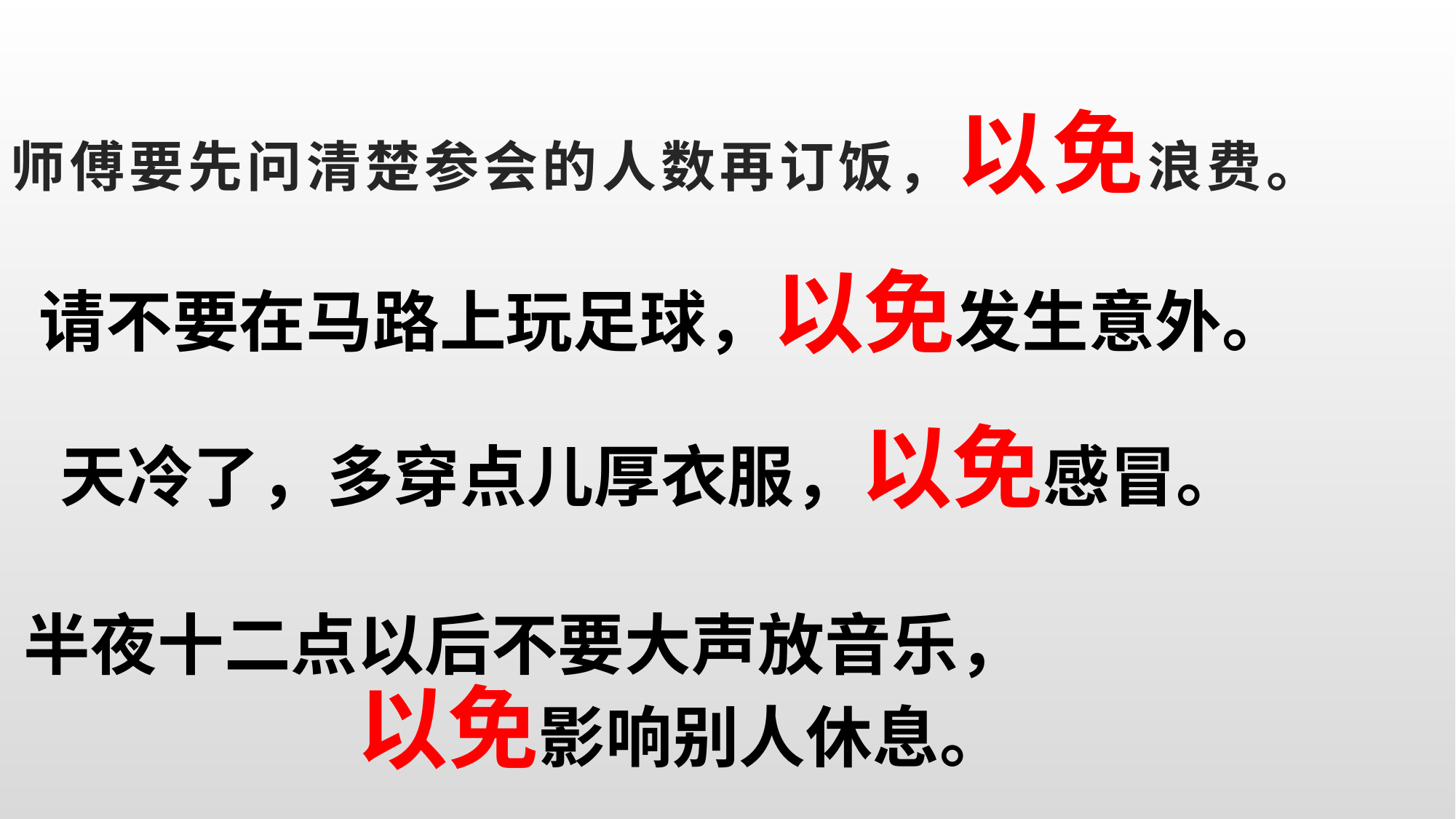

# 师傅要先问清楚参会的人数再订饭，以免浪费。
请不要在马路上玩足球，以免发生意外。
天冷了，多穿点儿厚衣服，以免感冒。
半夜十二点以后不要大声放音乐，
                     以免影响别人休息。